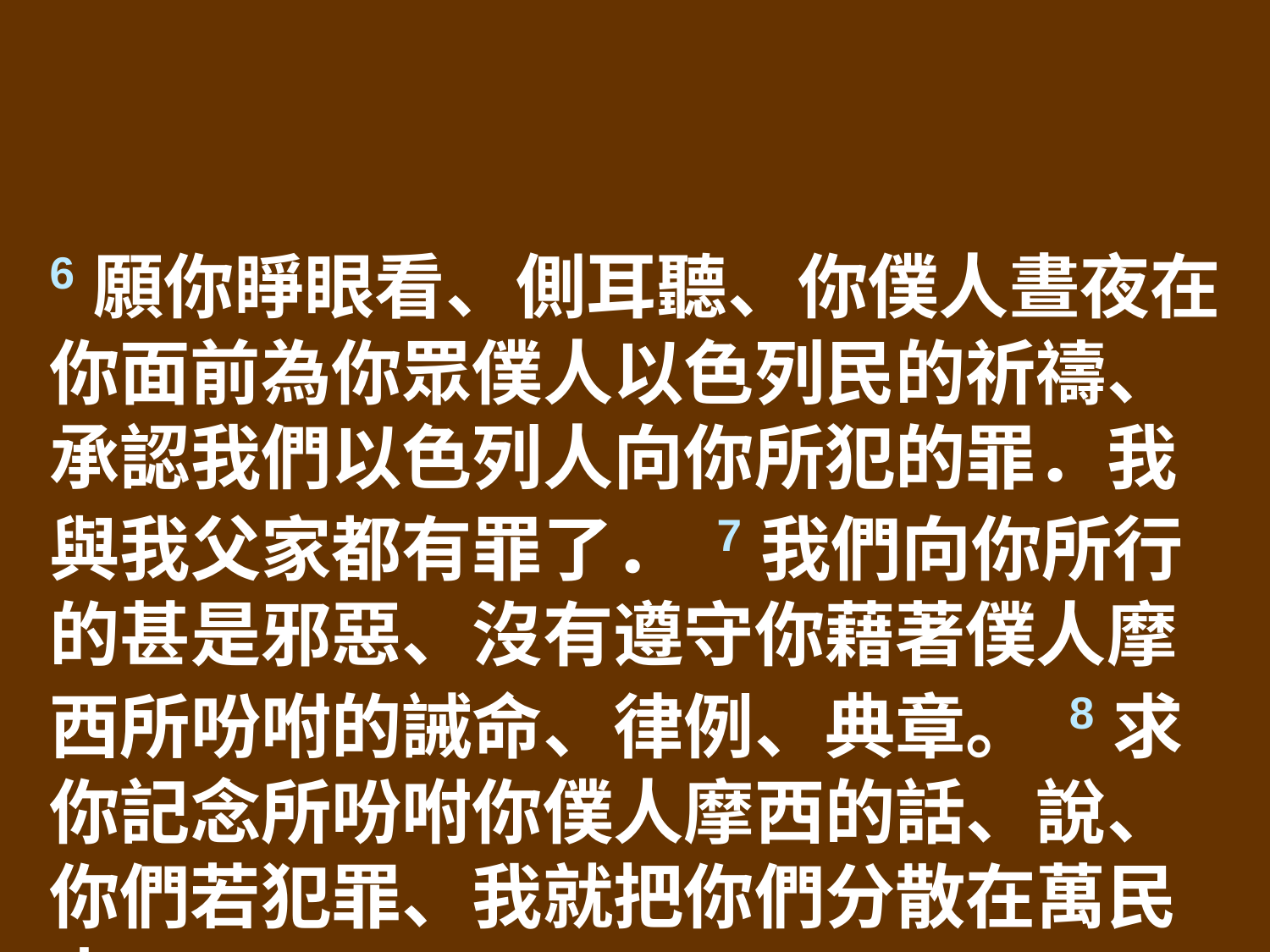

6願你睜眼看、側耳聽、你僕人晝夜在你面前為你眾僕人以色列民的祈禱、承認我們以色列人向你所犯的罪．我與我父家都有罪了． 7我們向你所行的甚是邪惡、沒有遵守你藉著僕人摩西所吩咐的誡命、律例、典章。 8求你記念所吩咐你僕人摩西的話、說、你們若犯罪、我就把你們分散在萬民中．